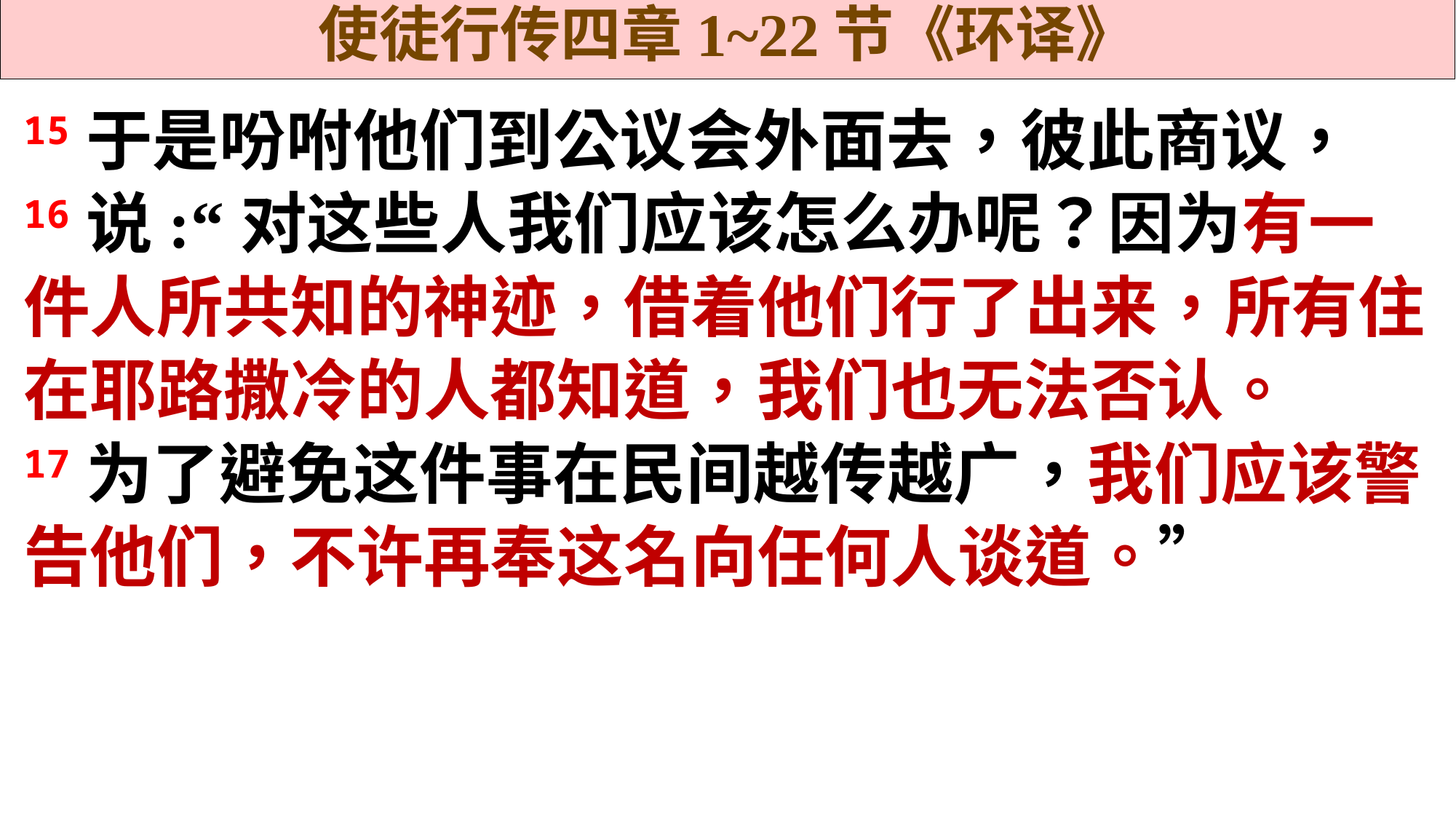

使徒行传四章1~22节《环译》
15于是吩咐他们到公议会外面去，彼此商议，
16说:“对这些人我们应该怎么办呢？因为有一件人所共知的神迹，借着他们行了出来，所有住在耶路撒冷的人都知道，我们也无法否认。
17为了避免这件事在民间越传越广，我们应该警告他们，不许再奉这名向任何人谈道。”